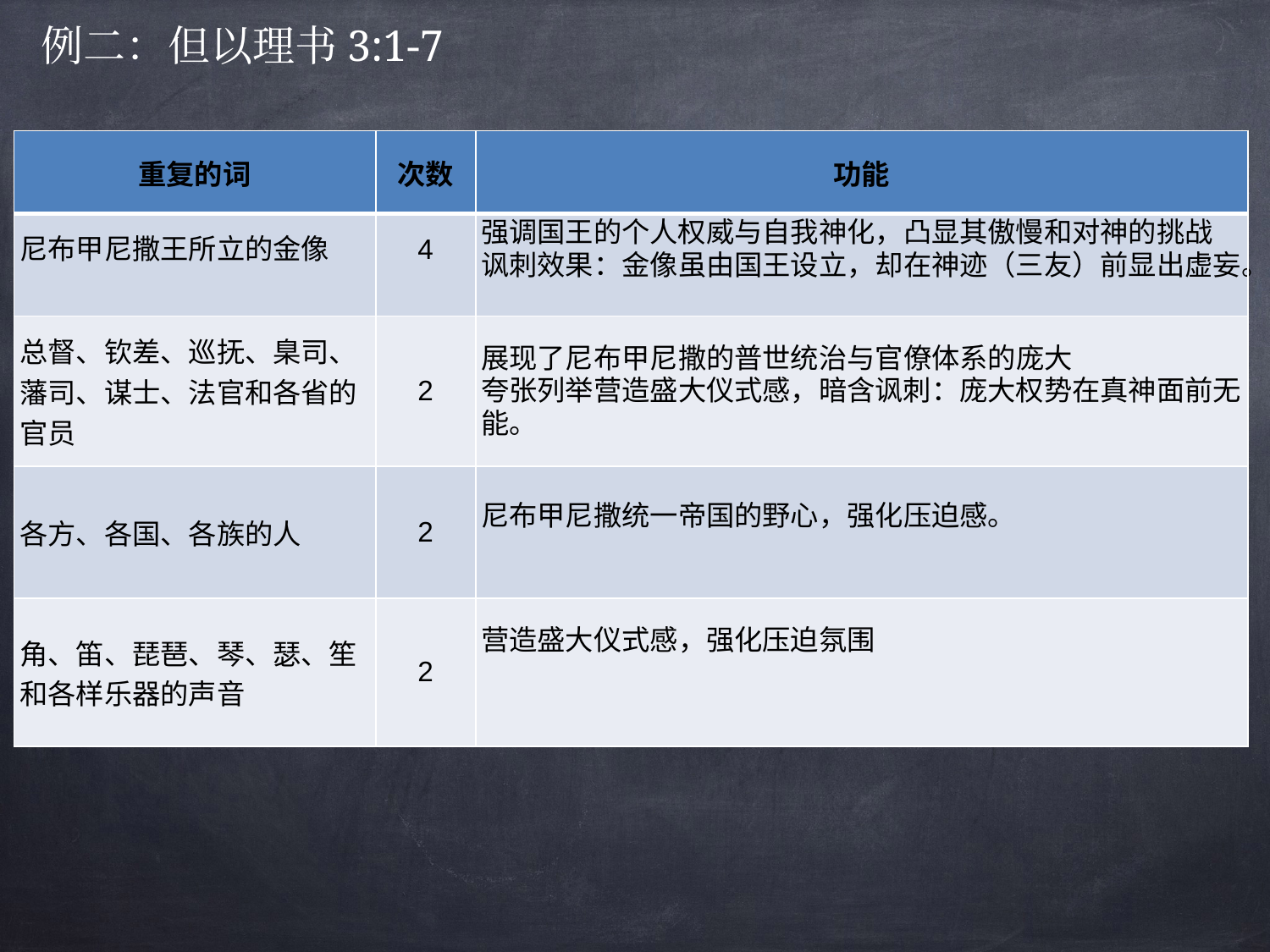

例二：但以理书3:1-7

| 重复的词 | 次数 | 功能 |
| --- | --- | --- |
| 尼布甲尼撒王所立的金像 | 4 | 强调国王的个人权威与自我神化，凸显其傲慢和对神的挑战 讽刺效果：金像虽由国王设立，却在神迹（三友）前显出虚妄。 |
| 总督、钦差、巡抚、臬司、藩司、谋士、法官和各省的官员 | 2 | 展现了尼布甲尼撒的普世统治与官僚体系的庞大 夸张列举营造盛大仪式感，暗含讽刺：庞大权势在真神面前无能。 |
| 各方、各国、各族的人 | 2 | 尼布甲尼撒统一帝国的野心，强化压迫感。 |
| 角、笛、琵琶、琴、瑟、笙和各样乐器的声音 | 2 | 营造盛大仪式感，强化压迫氛围 |